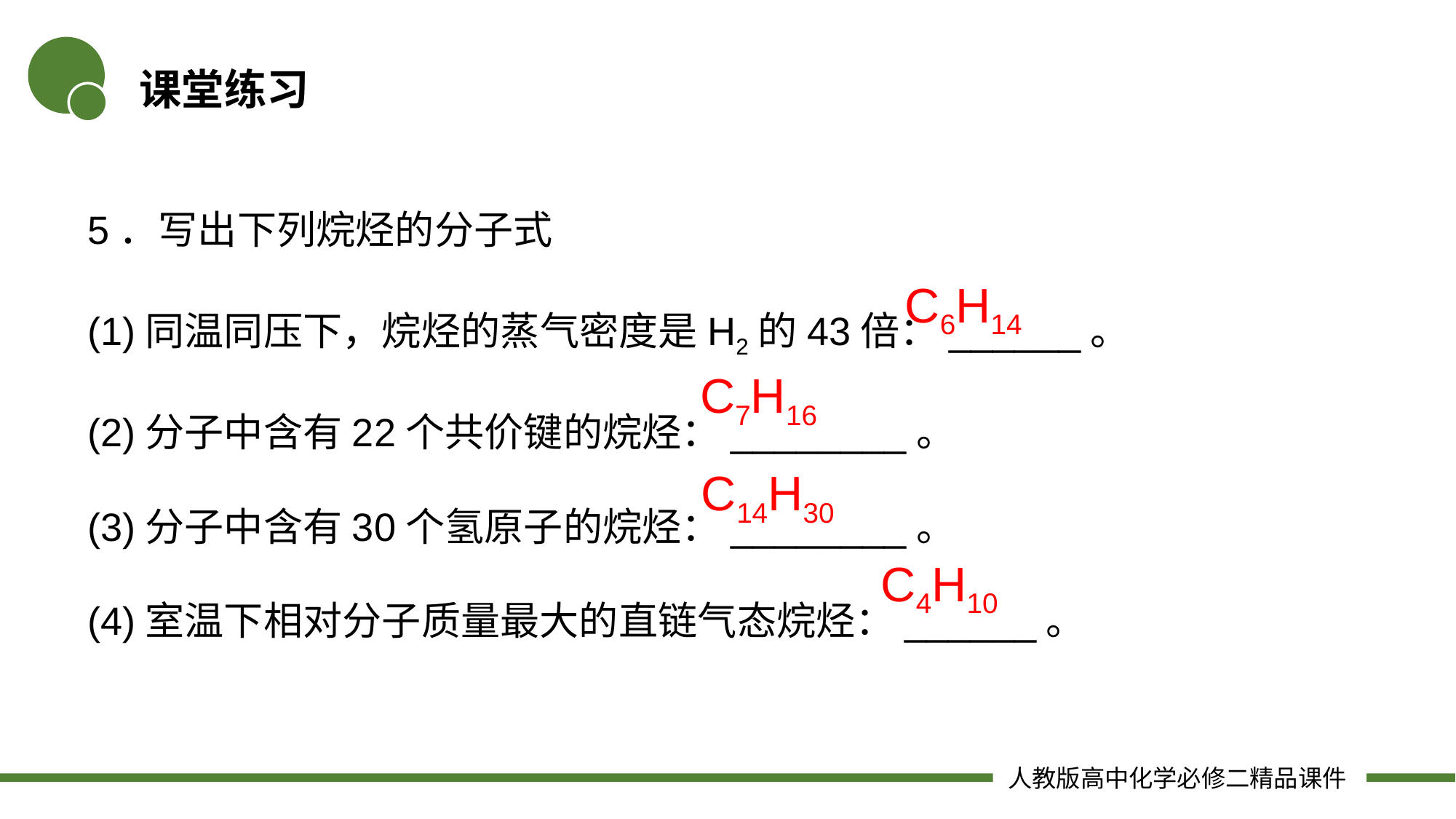

课堂练习
5．写出下列烷烃的分子式
(1)同温同压下，烷烃的蒸气密度是H2的43倍：______。
(2)分子中含有22个共价键的烷烃：________。
(3)分子中含有30个氢原子的烷烃：________。
(4)室温下相对分子质量最大的直链气态烷烃：______。
C6H14
C7H16
C14H30
C4H10